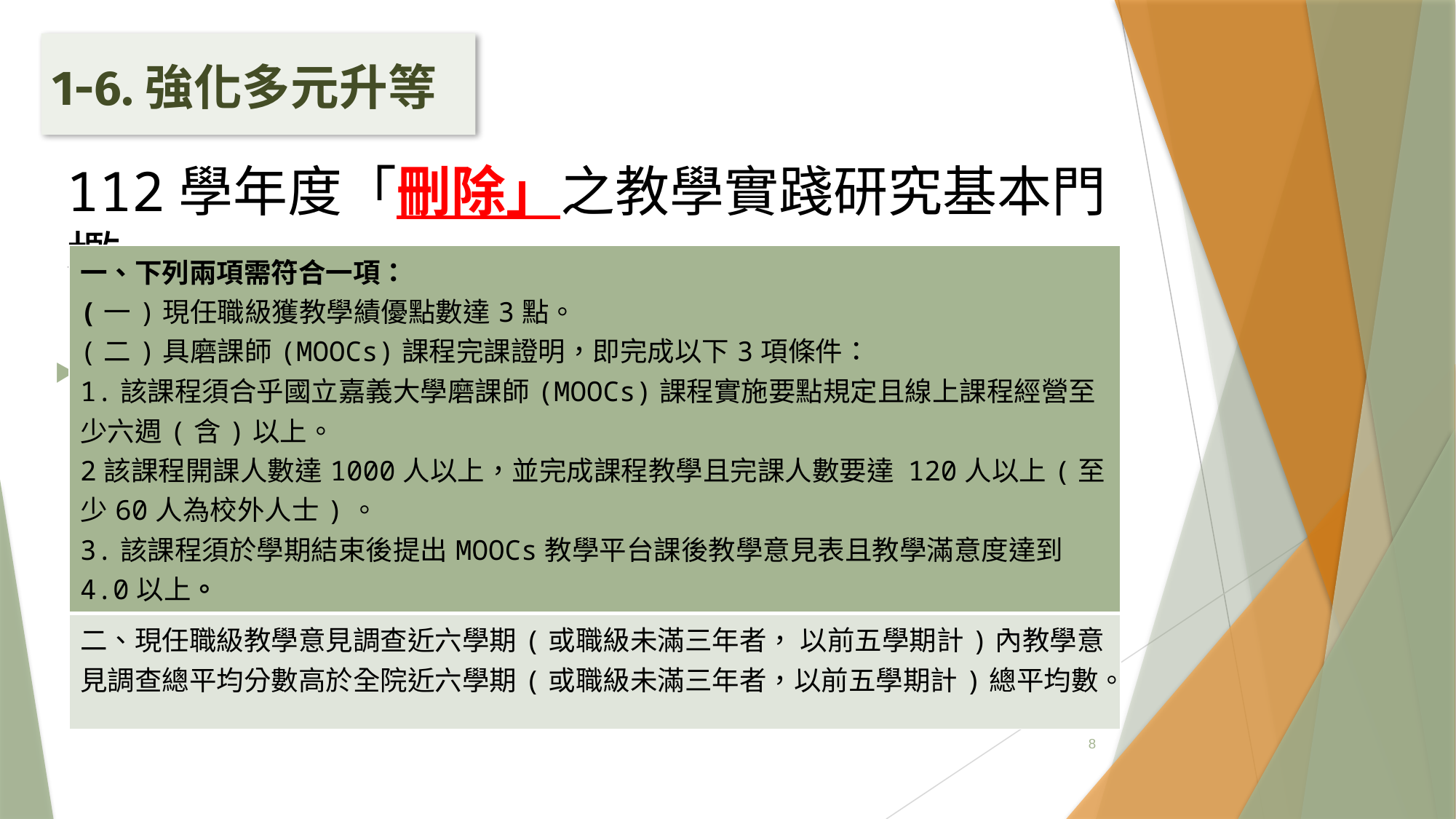

1-6.強化多元升等
# 112學年度「刪除」之教學實踐研究基本門檻
| 一、下列兩項需符合一項： (一)現任職級獲教學績優點數達3點。 (二)具磨課師(MOOCs)課程完課證明，即完成以下3項條件： 1.該課程須合乎國立嘉義大學磨課師(MOOCs)課程實施要點規定且線上課程經營至少六週(含)以上。 2該課程開課人數達1000人以上，並完成課程教學且完課人數要達 120人以上(至少60人為校外人士)。 3.該課程須於學期結束後提出MOOCs教學平台課後教學意見表且教學滿意度達到 4.0以上。 |
| --- |
| 二、現任職級教學意見調查近六學期(或職級未滿三年者， 以前五學期計)內教學意見調查總平均分數高於全院近六學期(或職級未滿三年者，以前五學期計)總平均數。 |
「刪除」之門檻

8